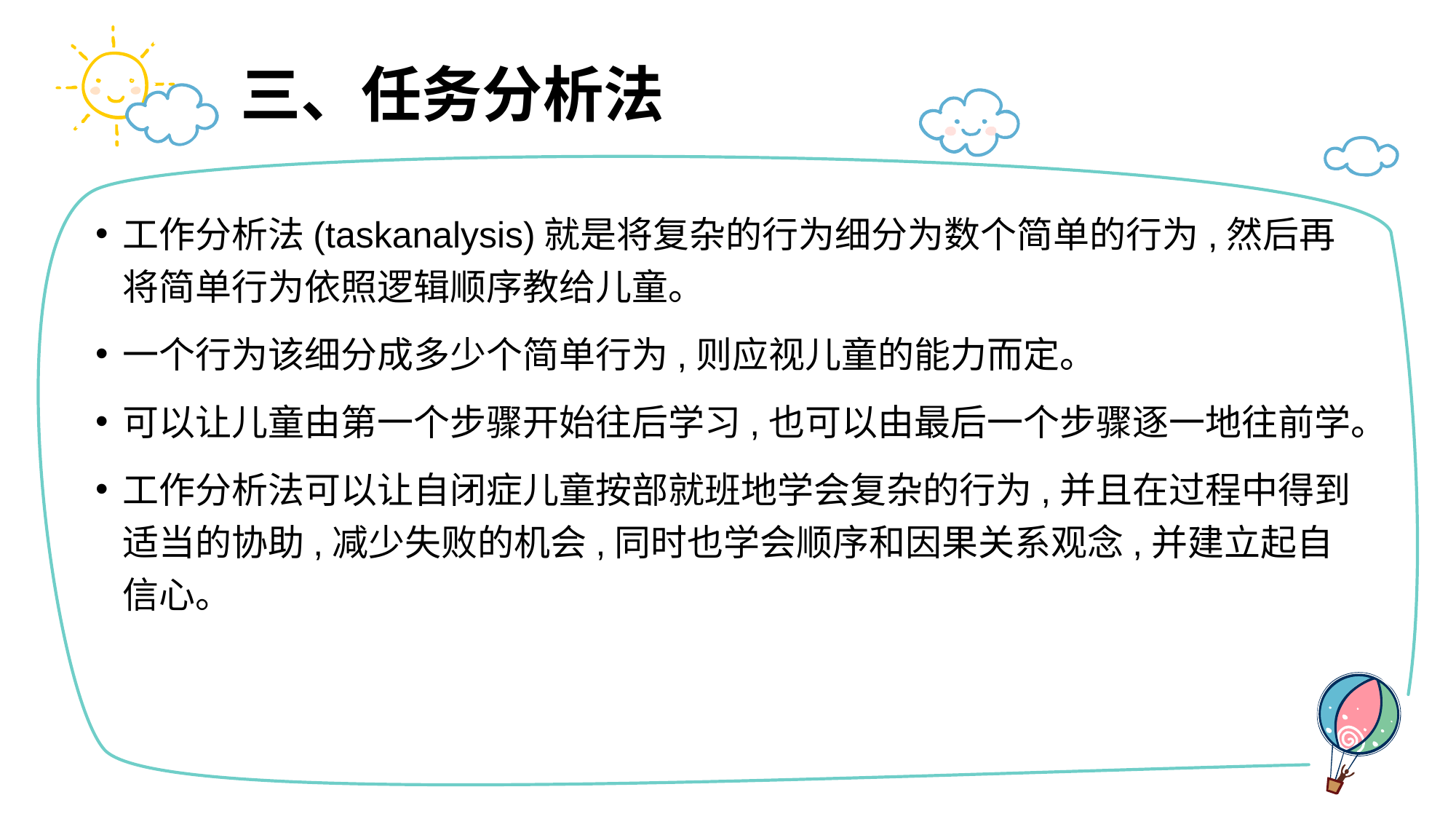

# 三、任务分析法
工作分析法(taskanalysis)就是将复杂的行为细分为数个简单的行为,然后再将简单行为依照逻辑顺序教给儿童。
一个行为该细分成多少个简单行为,则应视儿童的能力而定。
可以让儿童由第一个步骤开始往后学习,也可以由最后一个步骤逐一地往前学。
工作分析法可以让自闭症儿童按部就班地学会复杂的行为,并且在过程中得到适当的协助,减少失败的机会,同时也学会顺序和因果关系观念,并建立起自信心。